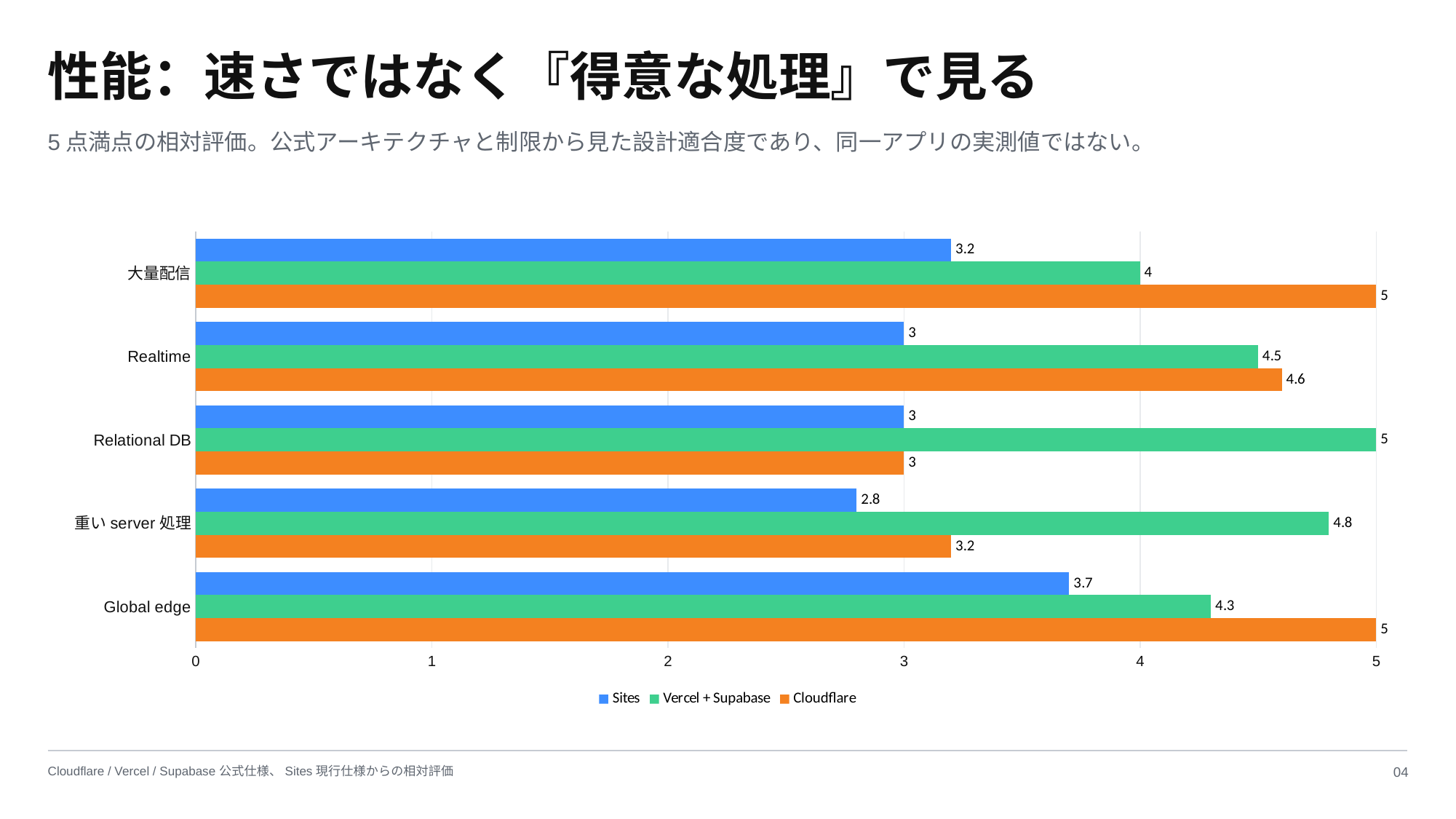

性能：速さではなく『得意な処理』で見る
5点満点の相対評価。公式アーキテクチャと制限から見た設計適合度であり、同一アプリの実測値ではない。

### Chart

| Category |  |  |  |
|---|---|---|---|
| Global edge | 5.0 | 4.3 | 3.7 |
| 重いserver処理 | 3.2 | 4.8 | 2.8 |
| Relational DB | 3.0 | 5.0 | 3.0 |
| Realtime | 4.6 | 4.5 | 3.0 |
| 大量配信 | 5.0 | 4.0 | 3.2 |
Cloudflare / Vercel / Supabase公式仕様、Sites現行仕様からの相対評価
04